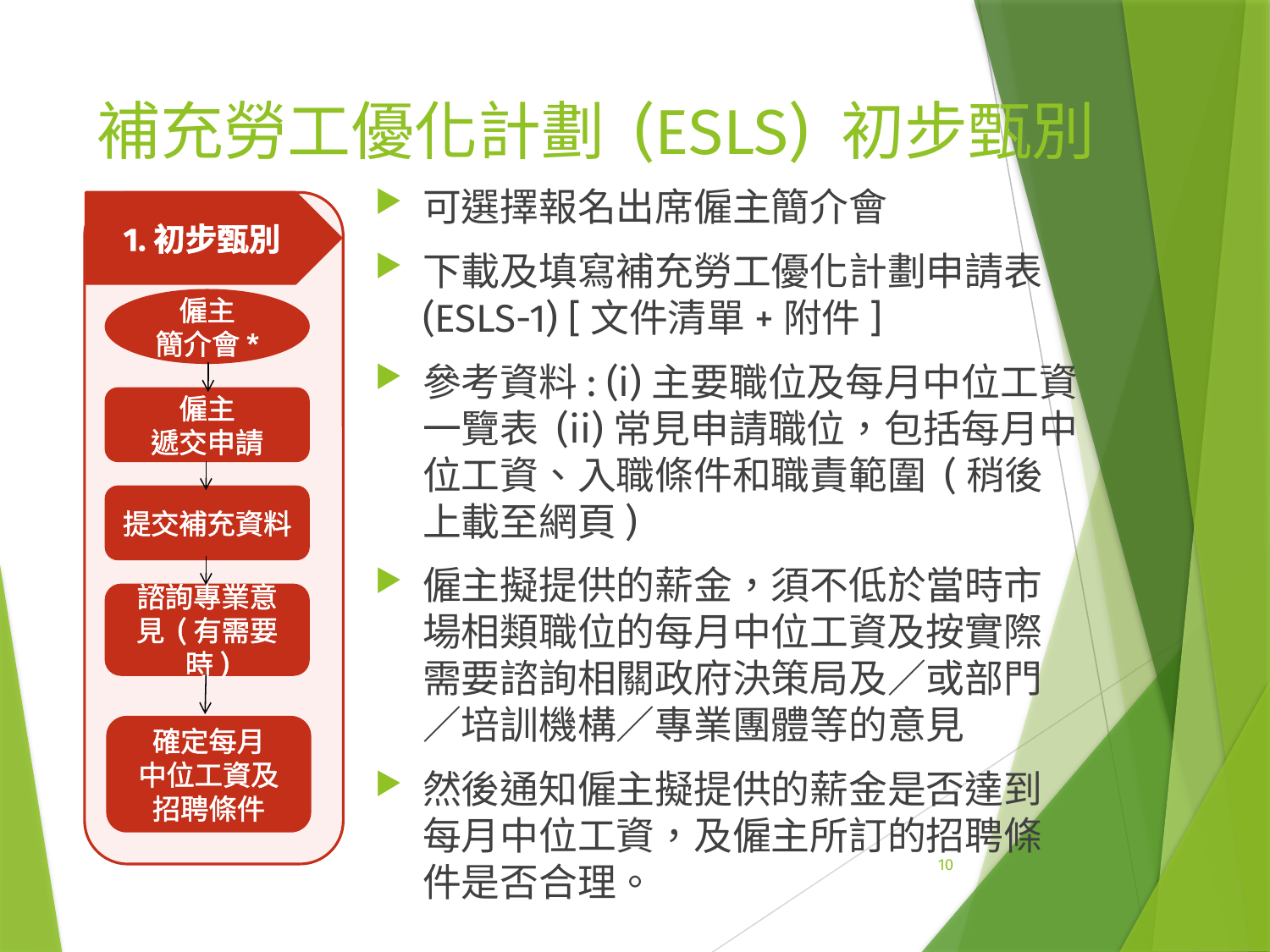

# 補充勞工優化計劃 (ESLS) 初步甄別
可選擇報名出席僱主簡介會
下載及填寫補充勞工優化計劃申請表(ESLS-1) [文件清單+附件]
參考資料: (i)主要職位及每月中位工資一覽表 (ii)常見申請職位，包括每月中位工資、入職條件和職責範圍 (稍後上載至網頁)
僱主擬提供的薪金，須不低於當時市場相類職位的每月中位工資及按實際需要諮詢相關政府決策局及∕或部門∕培訓機構∕專業團體等的意見
然後通知僱主擬提供的薪金是否達到每月中位工資，及僱主所訂的招聘條件是否合理。

1.初步甄別
僱主
簡介會*
僱主
遞交申請
提交補充資料
諮詢專業意見 (有需要時)
確定每月
中位工資及
招聘條件
10